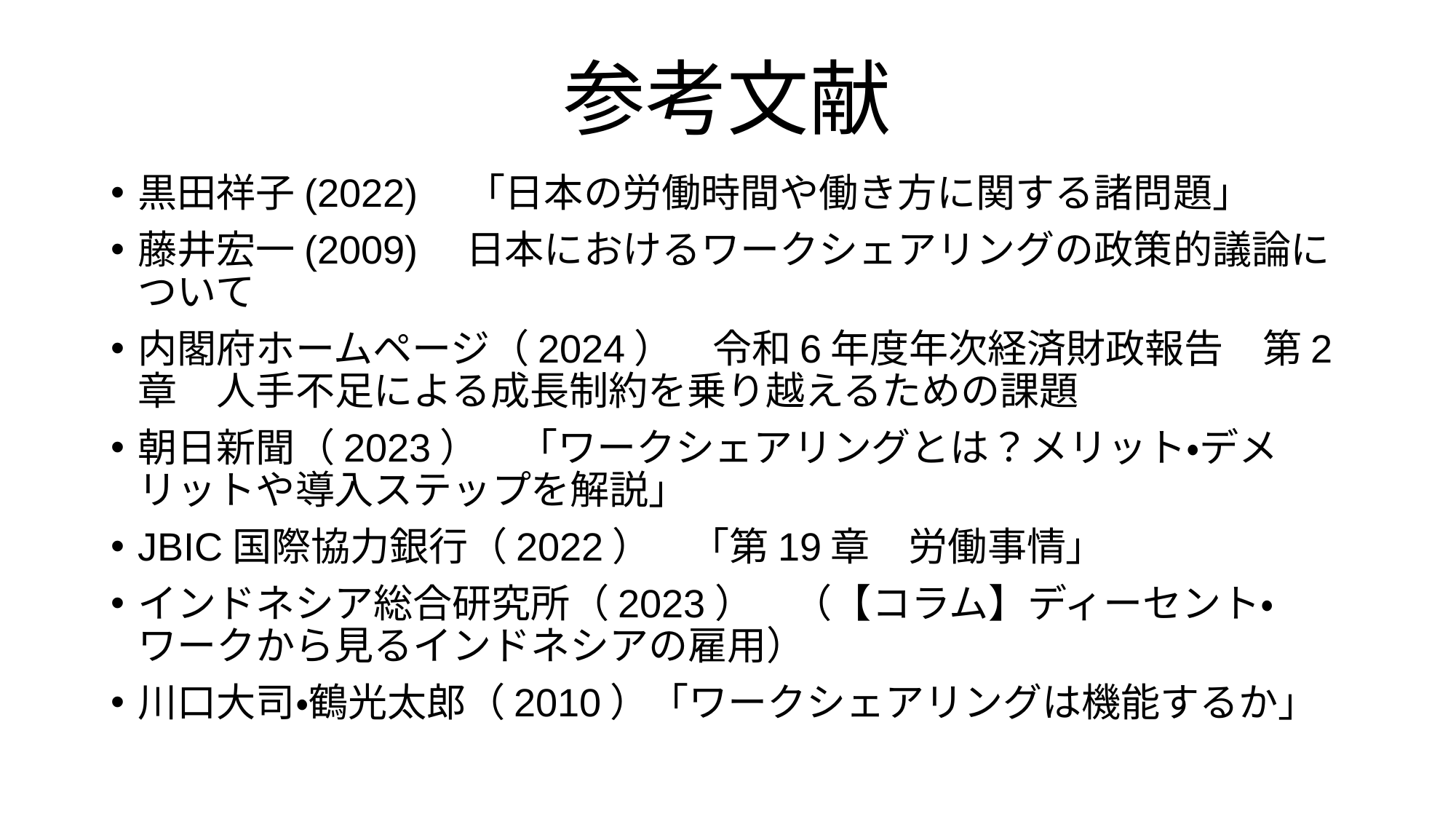

# 参考文献
黒田祥子(2022)　「日本の労働時間や働き方に関する諸問題」
藤井宏一(2009)　日本におけるワークシェアリングの政策的議論について
内閣府ホームページ（2024）　令和6年度年次経済財政報告　第2章　人手不足による成長制約を乗り越えるための課題
朝日新聞（2023）　「ワークシェアリングとは？メリット・デメリットや導入ステップを解説」
JBIC国際協力銀行（2022）　「第19章　労働事情」
インドネシア総合研究所（2023）　（【コラム】ディーセント・ワークから見るインドネシアの雇用）
川口大司・鶴光太郎（2010）「ワークシェアリングは機能するか」